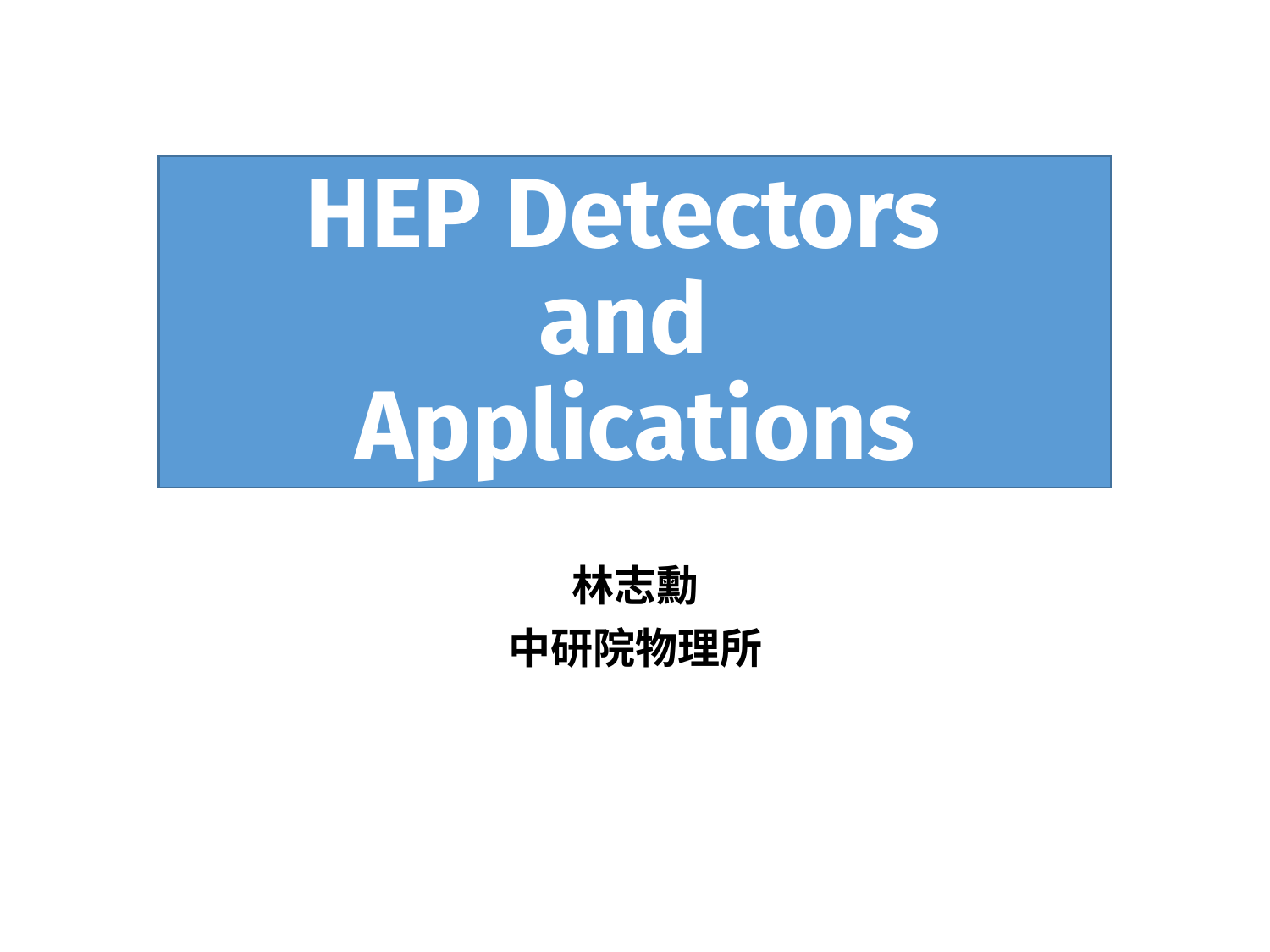

# HEP Detectors and Applications
林志勳
中研院物理所